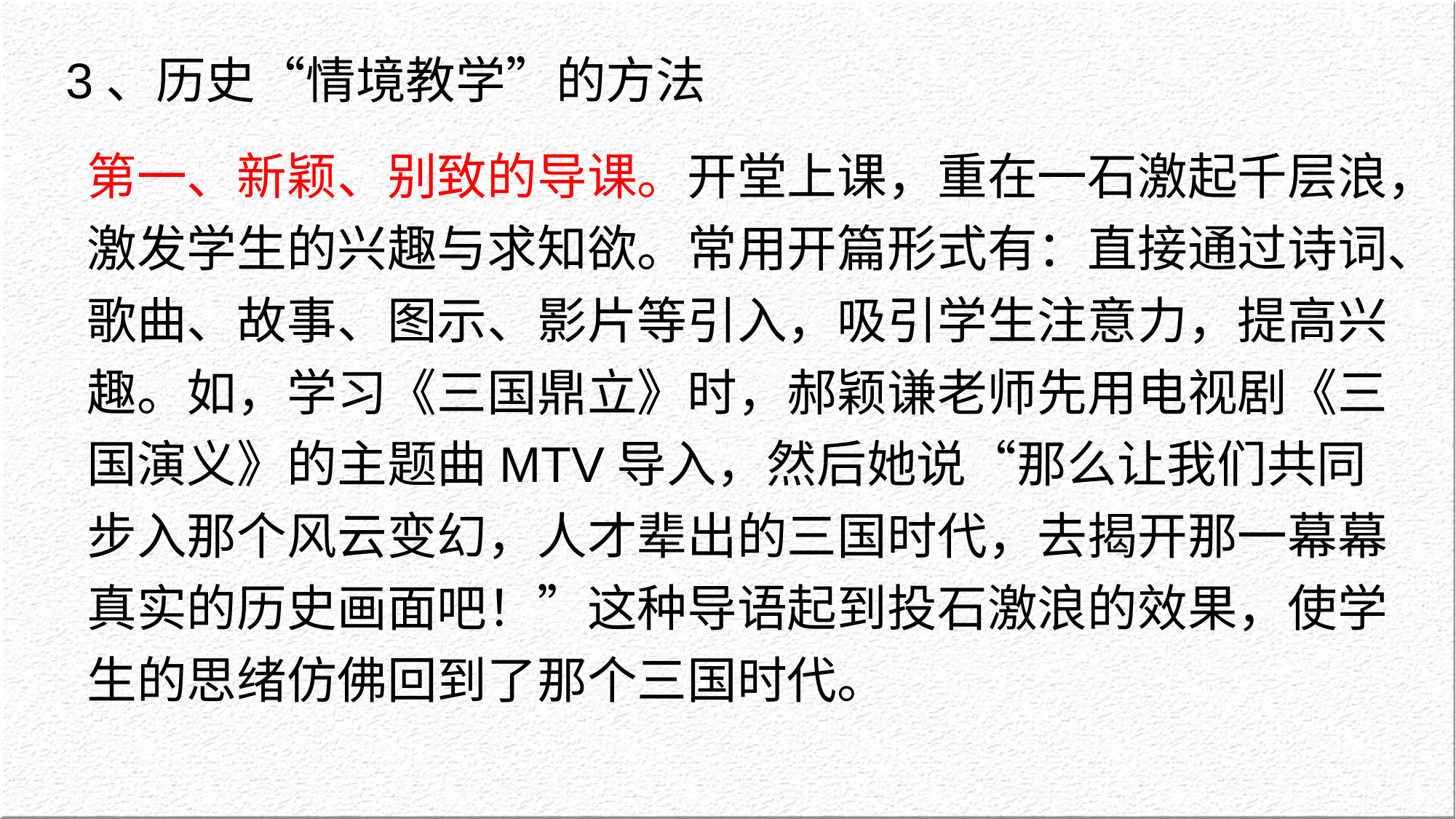

3、历史“情境教学”的方法
第一、新颖、别致的导课。开堂上课，重在一石激起千层浪，激发学生的兴趣与求知欲。常用开篇形式有：直接通过诗词、歌曲、故事、图示、影片等引入，吸引学生注意力，提高兴趣。如，学习《三国鼎立》时，郝颖谦老师先用电视剧《三国演义》的主题曲MTV导入，然后她说“那么让我们共同步入那个风云变幻，人才辈出的三国时代，去揭开那一幕幕真实的历史画面吧！”这种导语起到投石激浪的效果，使学生的思绪仿佛回到了那个三国时代。